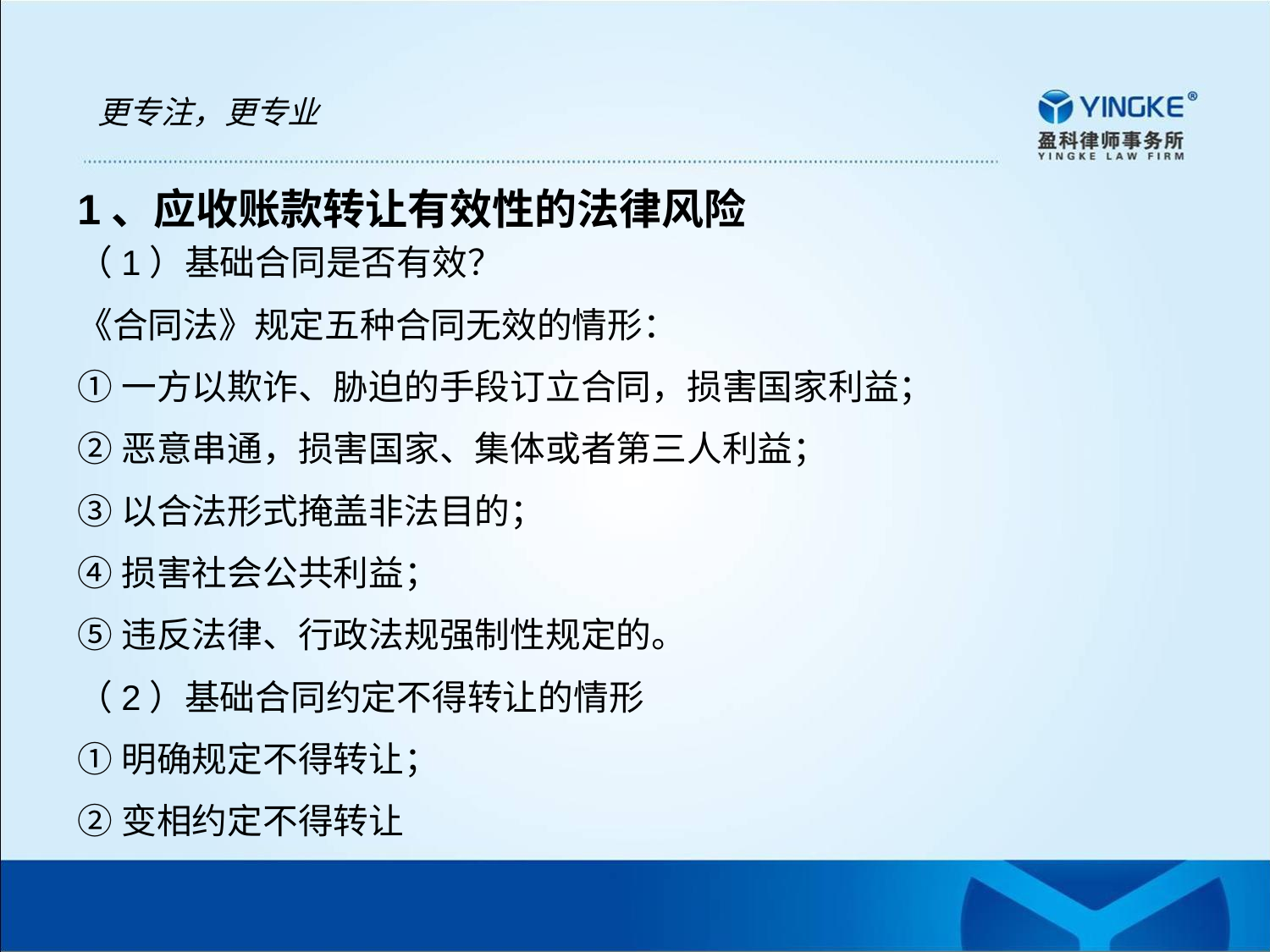

更专注，更专业
1、应收账款转让有效性的法律风险
（1）基础合同是否有效？
《合同法》规定五种合同无效的情形：
①一方以欺诈、胁迫的手段订立合同，损害国家利益；
②恶意串通，损害国家、集体或者第三人利益；
③以合法形式掩盖非法目的；
④损害社会公共利益；
⑤违反法律、行政法规强制性规定的。
（2）基础合同约定不得转让的情形
①明确规定不得转让；
②变相约定不得转让